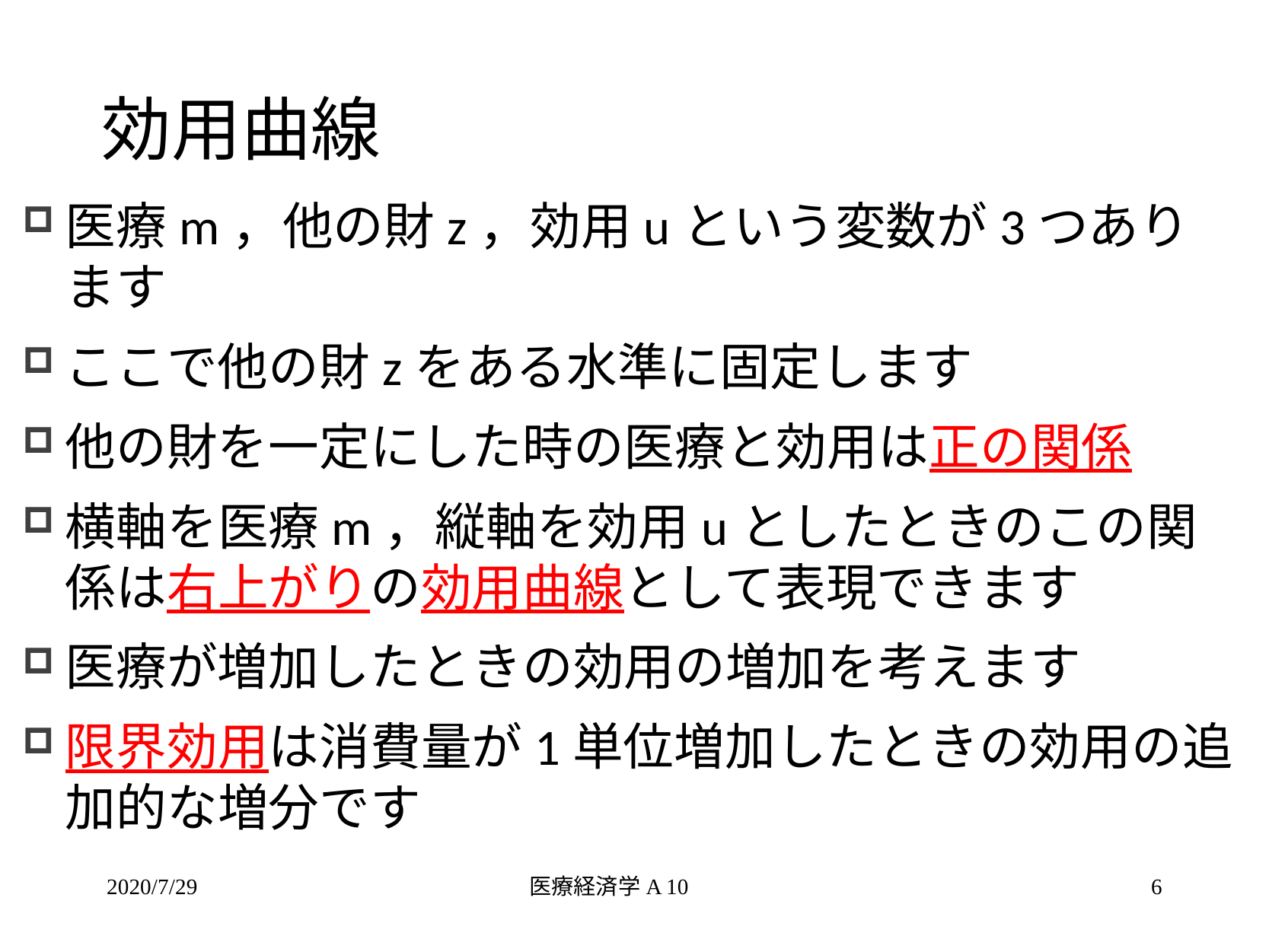

# 効用曲線
医療m，他の財z，効用uという変数が3つあります
ここで他の財zをある水準に固定します
他の財を一定にした時の医療と効用は正の関係
横軸を医療m，縦軸を効用uとしたときのこの関係は右上がりの効用曲線として表現できます
医療が増加したときの効用の増加を考えます
限界効用は消費量が1単位増加したときの効用の追加的な増分です

2020/7/29
医療経済学A 10
6